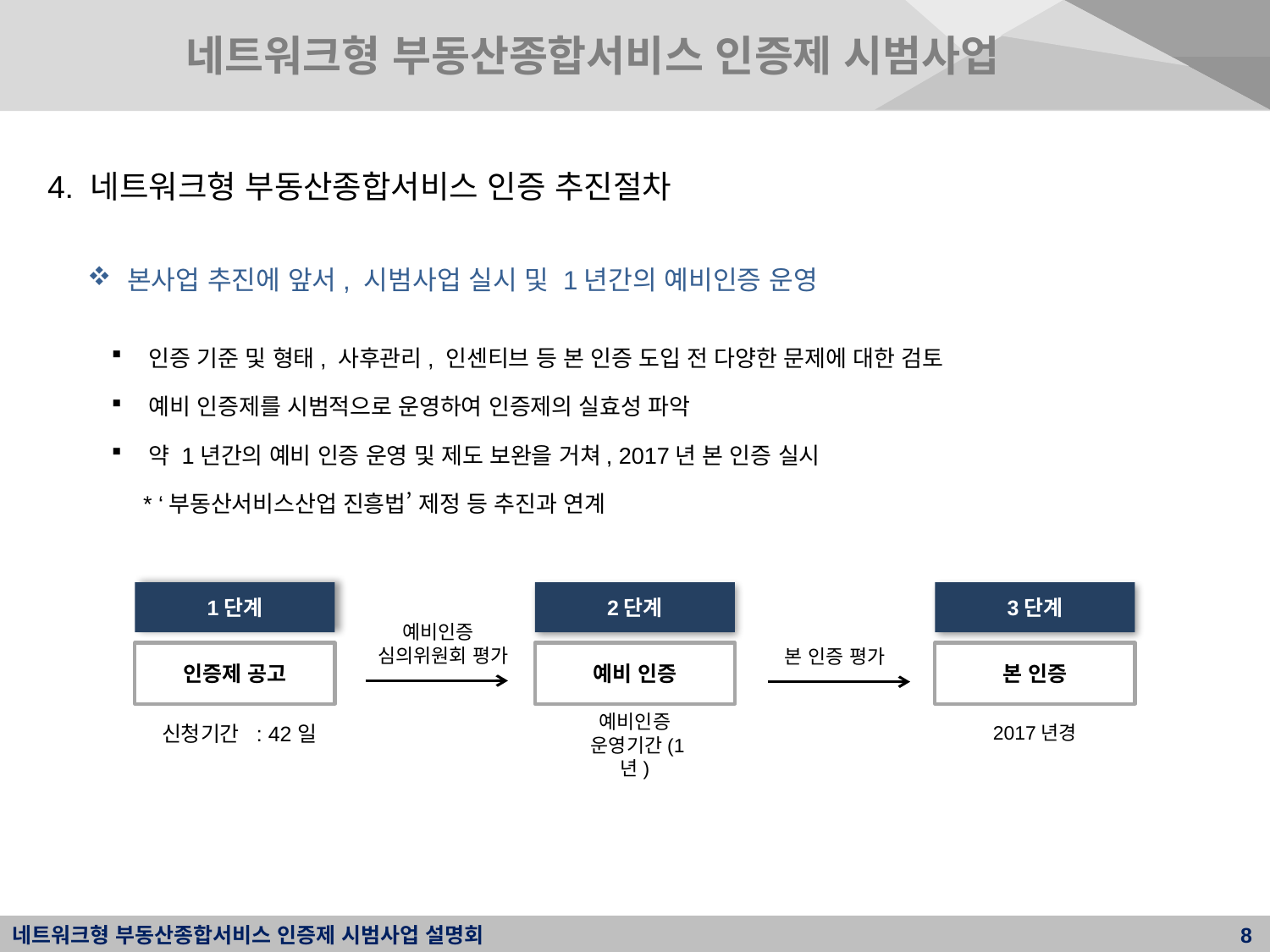

네트워크형 부동산종합서비스 인증제 시범사업
4. 네트워크형 부동산종합서비스 인증 추진절차
본사업 추진에 앞서, 시범사업 실시 및 1년간의 예비인증 운영

인증 기준 및 형태, 사후관리, 인센티브 등 본 인증 도입 전 다양한 문제에 대한 검토
예비 인증제를 시범적으로 운영하여 인증제의 실효성 파악
약 1년간의 예비 인증 운영 및 제도 보완을 거쳐, 2017년 본 인증 실시
     * ‘부동산서비스산업 진흥법’ 제정 등 추진과 연계
1단계
2단계
3단계
예비인증
 심의위원회 평가
본 인증 평가
인증제 공고
예비 인증
본 인증
예비인증
 운영기간(1년)
신청기간  : 42일
2017년경
8